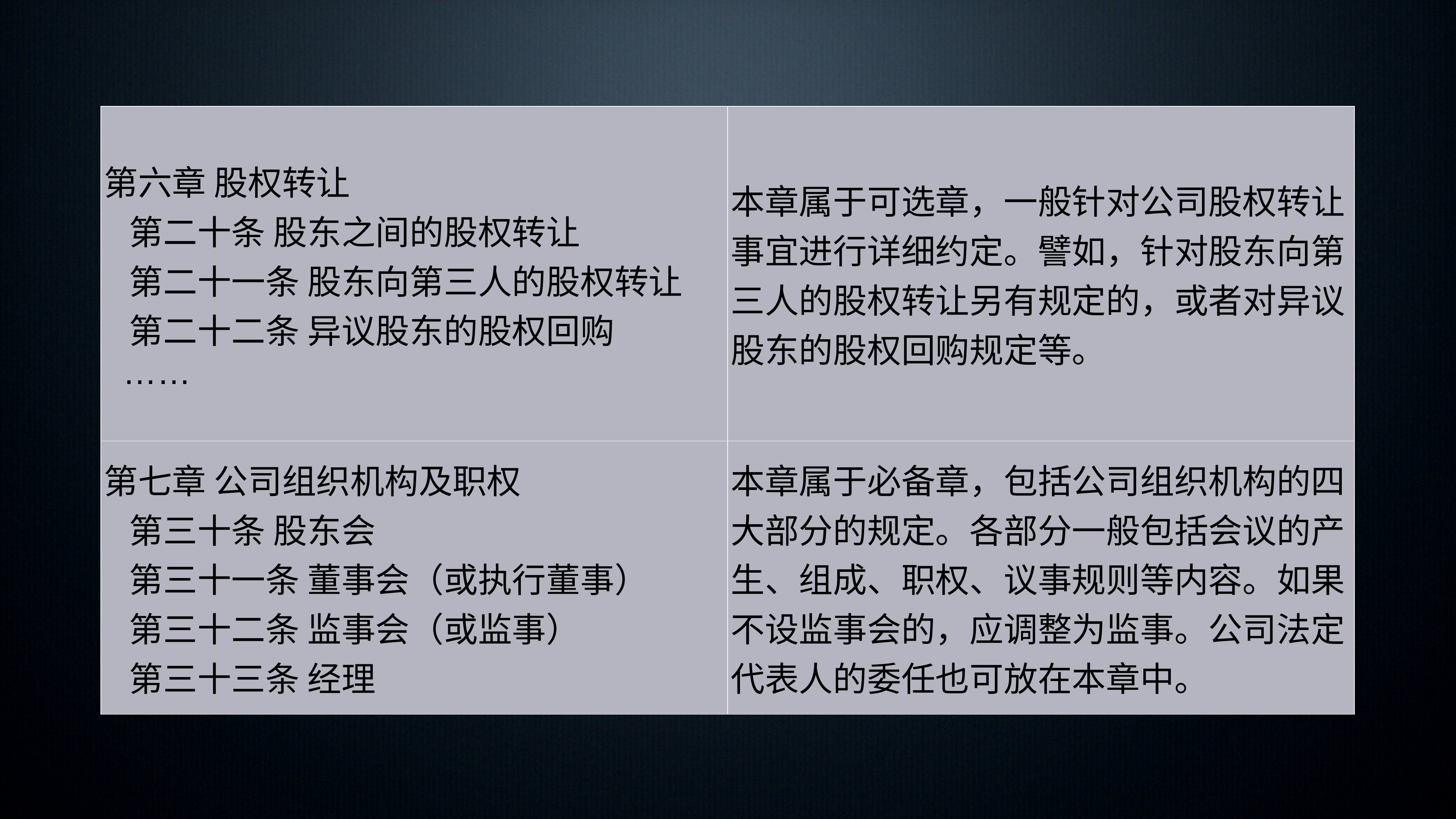

| 第六章 股权转让 第二十条 股东之间的股权转让 第二十一条 股东向第三人的股权转让 第二十二条 异议股东的股权回购 …… | 本章属于可选章，一般针对公司股权转让事宜进行详细约定。譬如，针对股东向第三人的股权转让另有规定的，或者对异议股东的股权回购规定等。 |
| --- | --- |
| 第七章 公司组织机构及职权 第三十条 股东会 第三十一条 董事会（或执行董事） 第三十二条 监事会（或监事） 第三十三条 经理 | 本章属于必备章，包括公司组织机构的四大部分的规定。各部分一般包括会议的产生、组成、职权、议事规则等内容。如果不设监事会的，应调整为监事。公司法定代表人的委任也可放在本章中。 |